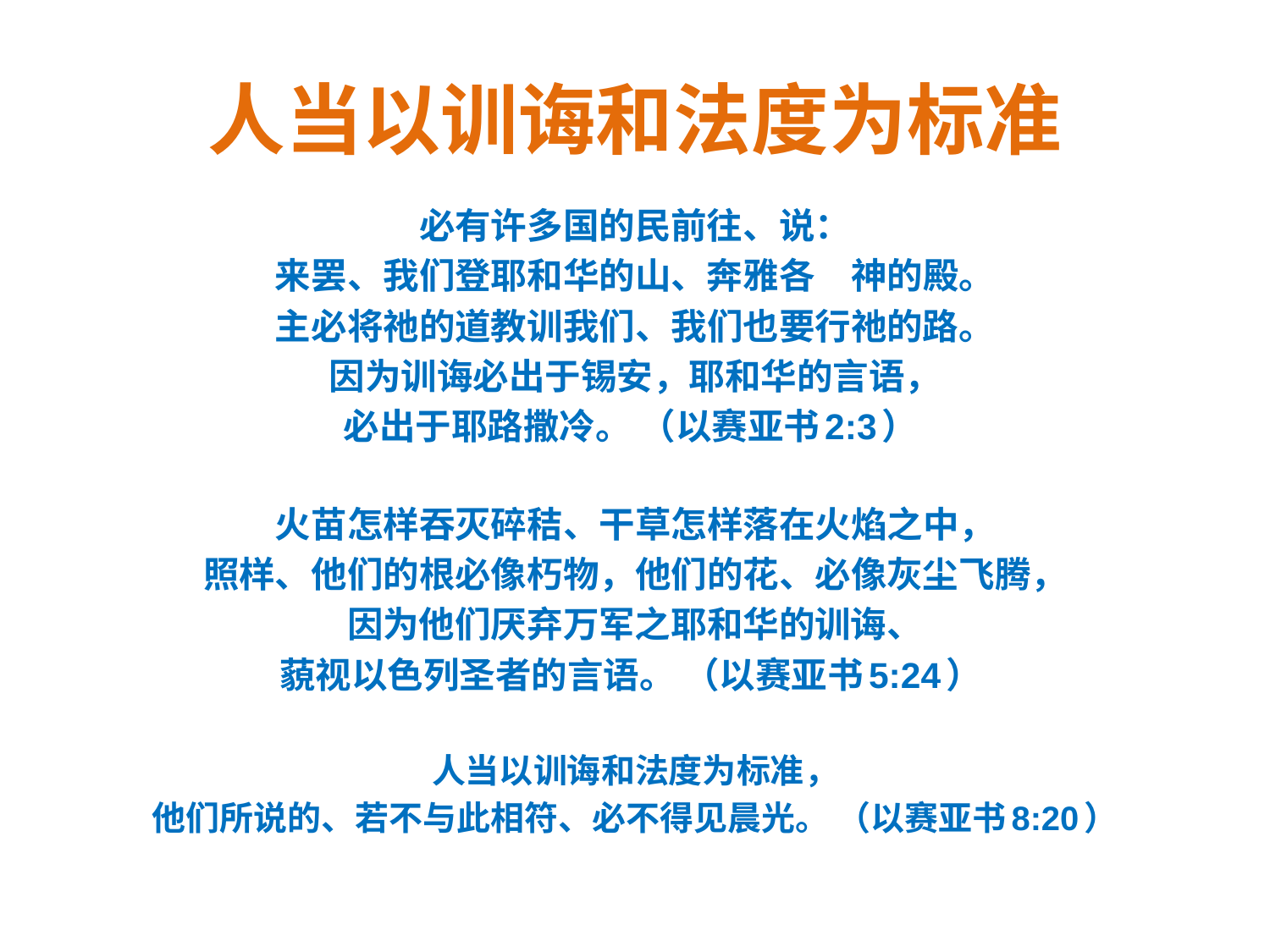

# 人当以训诲和法度为标准
必有许多国的民前往、说：
来罢、我们登耶和华的山、奔雅各　神的殿。
主必将祂的道教训我们、我们也要行祂的路。
因为训诲必出于锡安，耶和华的言语，
必出于耶路撒冷。 （以赛亚书2:3）

火苗怎样吞灭碎秸、干草怎样落在火焰之中，
照样、他们的根必像朽物，他们的花、必像灰尘飞腾，
因为他们厌弃万军之耶和华的训诲、
藐视以色列圣者的言语。 （以赛亚书5:24）

人当以训诲和法度为标准，
他们所说的、若不与此相符、必不得见晨光。 （以赛亚书8:20）